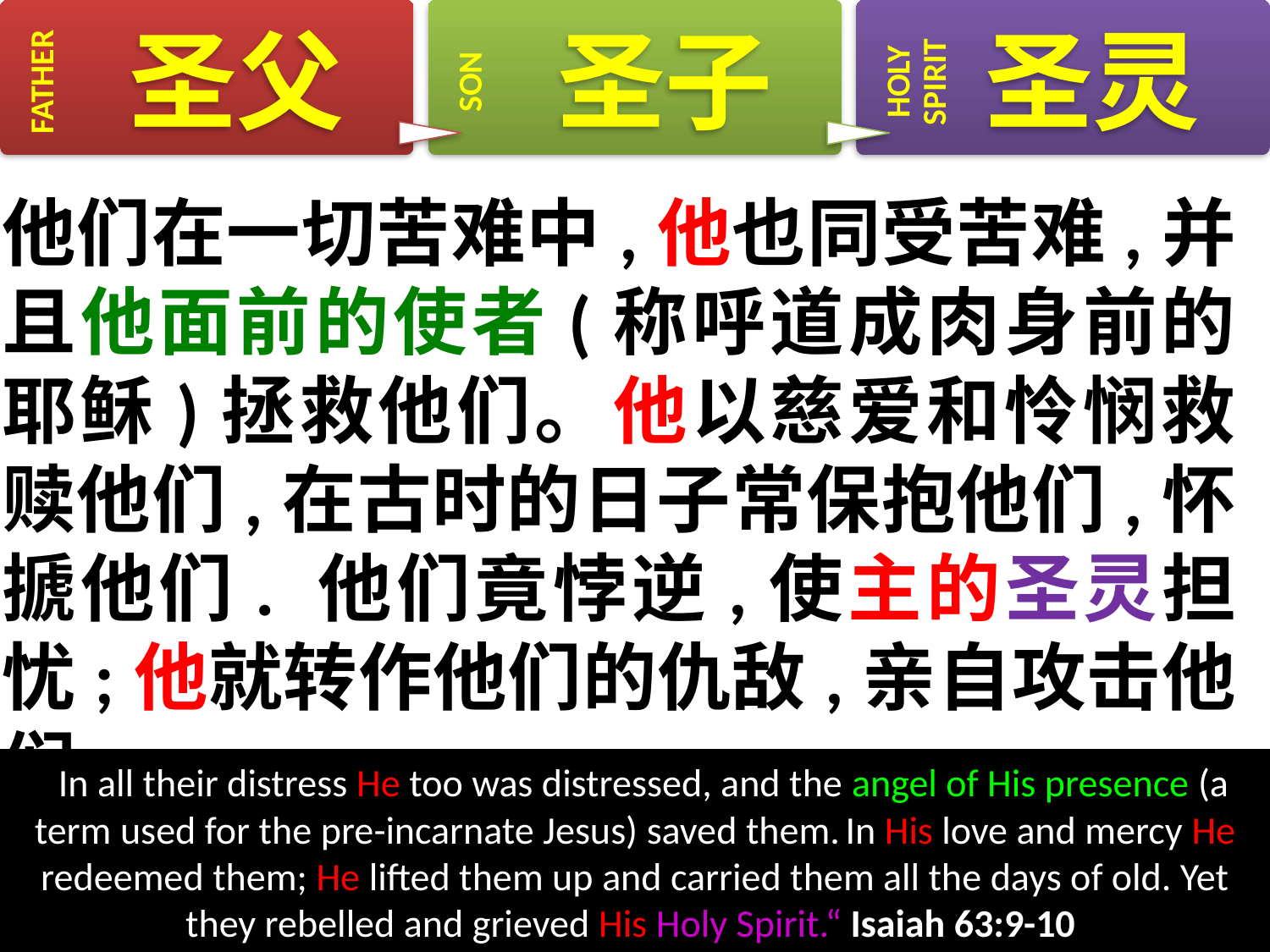

FATHER
圣父
SON
圣子
HOLY SPIRIT
圣灵
# 他们在一切苦难中,他也同受苦难,并且他面前的使者(称呼道成肉身前的耶稣)拯救他们。他以慈爱和怜悯救赎他们,在古时的日子常保抱他们,怀搋他们. 他们竟悖逆,使主的圣灵担忧;他就转作他们的仇敌,亲自攻击他们. 赛63:9-10
“In all their distress He too was distressed, and the angel of His presence (a term used for the pre-incarnate Jesus) saved them. In His love and mercy He redeemed them; He lifted them up and carried them all the days of old. Yet they rebelled and grieved His Holy Spirit.“ Isaiah 63:9-10